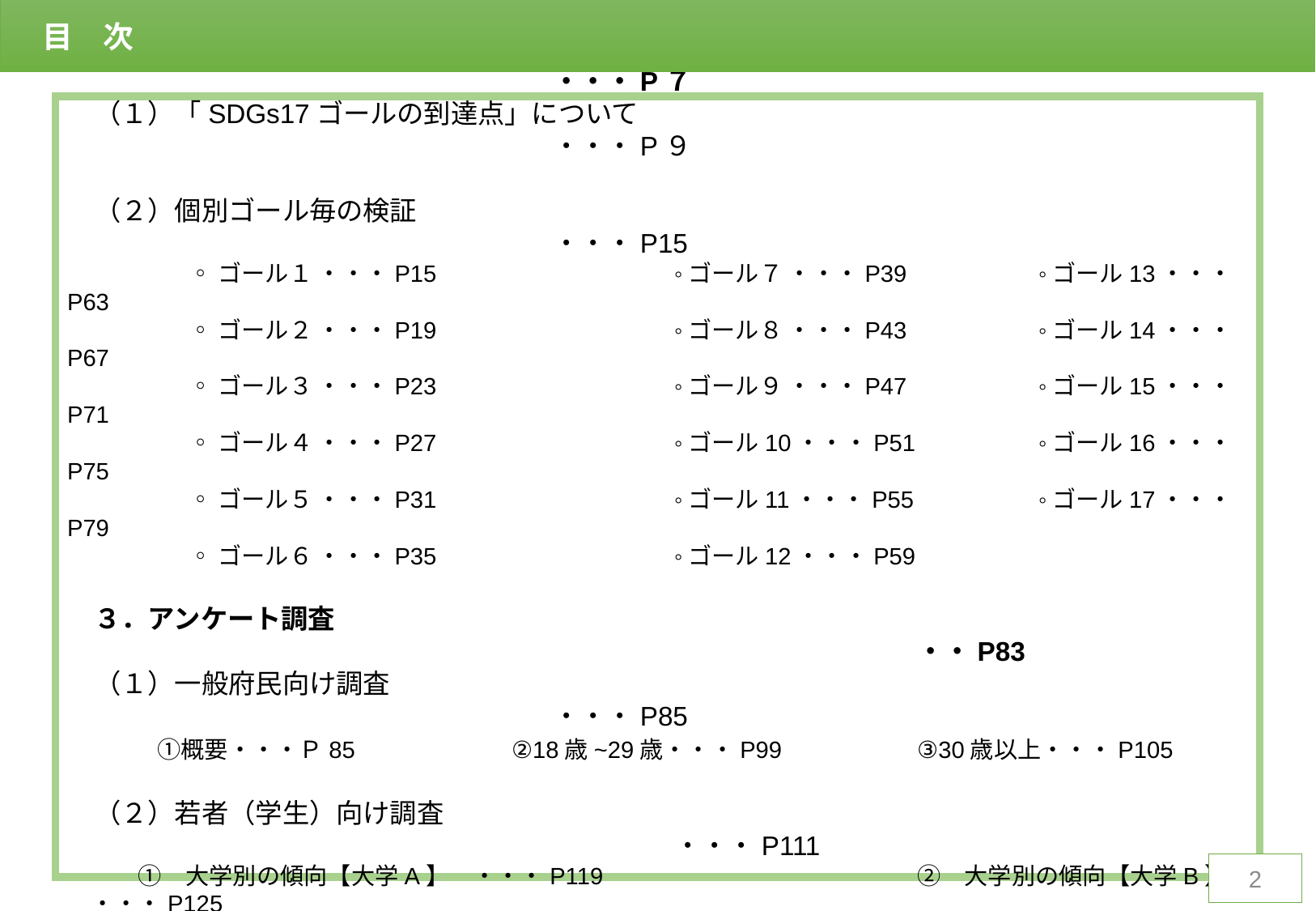

目　次
　１．Osaka SDGs ビジョン策定に係る有識者ワーキンググループ					・・・P３

　２．SDGsの17ゴールの到達点分析										・・・P７
　（１）「SDGs17ゴールの到達点」について					　  	      			・・・P９

　（２）個別ゴール毎の検証											・・・P15
	◦ゴール１ ・・・P15		◦ゴール７ ・・・P39		◦ゴール13・・・P63
	◦ゴール２ ・・・P19		◦ゴール８ ・・・P43		◦ゴール14・・・P67
	◦ゴール３ ・・・P23		◦ゴール９ ・・・P47		◦ゴール15・・・P71
	◦ゴール４ ・・・P27		◦ゴール10・・・P51		◦ゴール16・・・P75
	◦ゴール５ ・・・P31		◦ゴール11・・・P55		◦ゴール17・・・P79
	◦ゴール６ ・・・P35		◦ゴール12・・・P59

　３．アンケート調査														・・P83
　（１）一般府民向け調査											・・・P85
　　      ①概要・・・Ｐ85	            ②18歳~29歳・・・P99		③30歳以上・・・P105

　（２）若者（学生）向け調査											・・・P111
　　　①　大学別の傾向【大学A】　・・・P119　			②　大学別の傾向【大学B】　・・・P125
　　　③　大学別の傾向【大学C】　・・・P131　			④　大学別の傾向【大学D】　・・・P137

　（３）企業向け調査												・・・P143
2